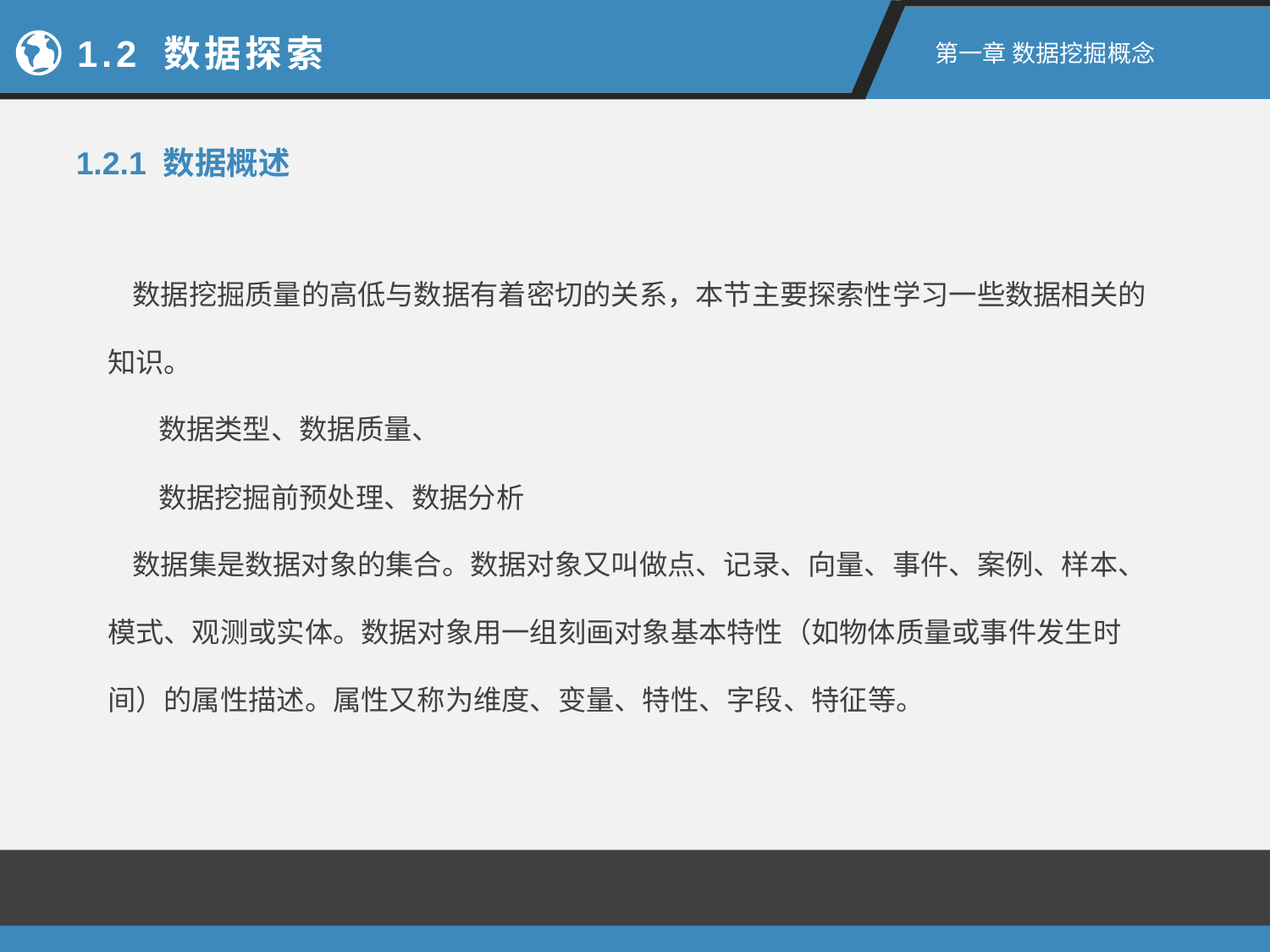

1.2 数据探索

第一章 数据挖掘概念
1.2.1 数据概述
数据挖掘质量的高低与数据有着密切的关系，本节主要探索性学习一些数据相关的知识。
   数据类型、数据质量、
   数据挖掘前预处理、数据分析
数据集是数据对象的集合。数据对象又叫做点、记录、向量、事件、案例、样本、模式、观测或实体。数据对象用一组刻画对象基本特性（如物体质量或事件发生时间）的属性描述。属性又称为维度、变量、特性、字段、特征等。